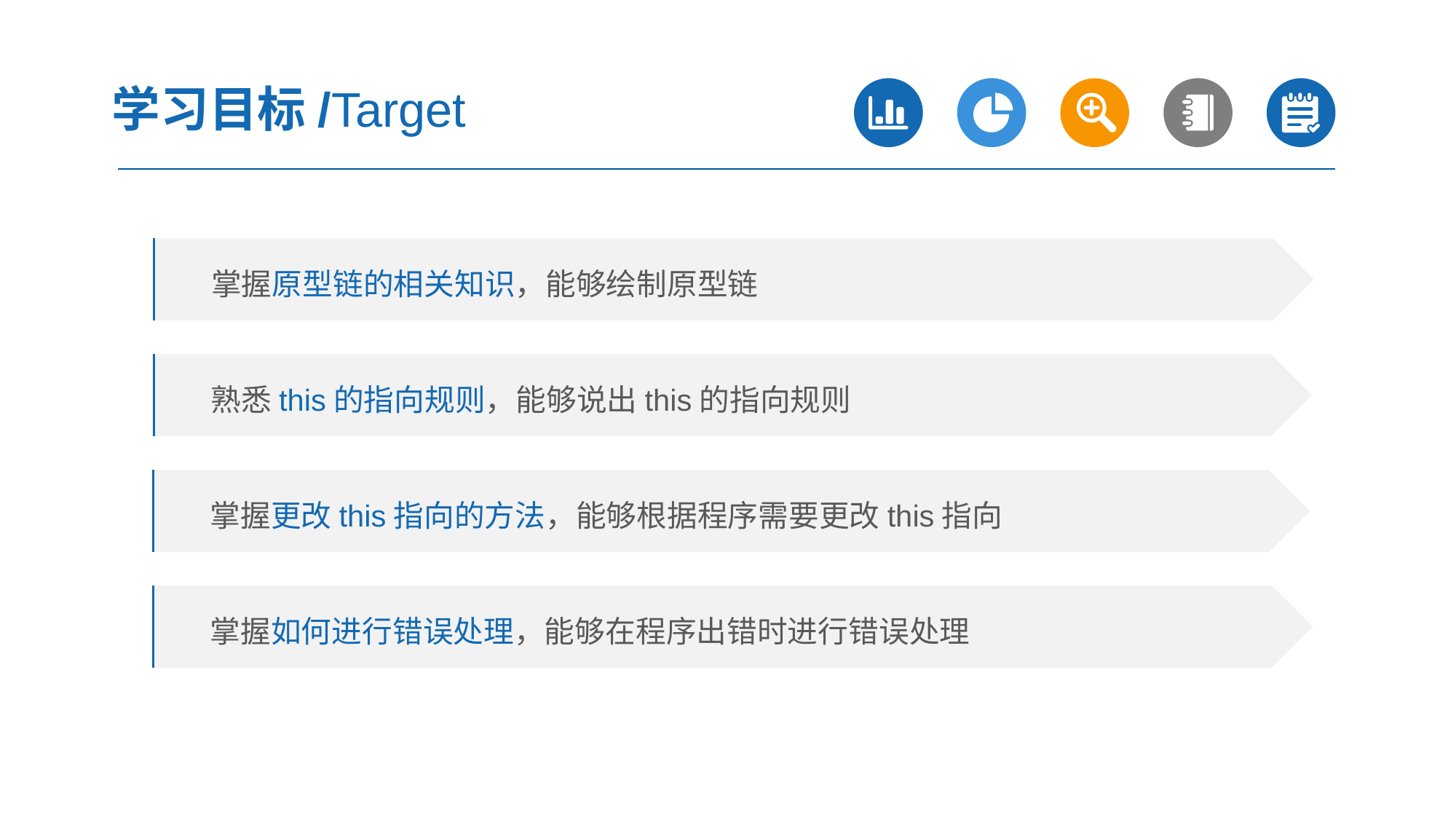

学习目标/Target
      掌握原型链的相关知识，能够绘制原型链

      熟悉this的指向规则，能够说出this的指向规则

      掌握更改this指向的方法，能够根据程序需要更改this指向

      掌握如何进行错误处理，能够在程序出错时进行错误处理